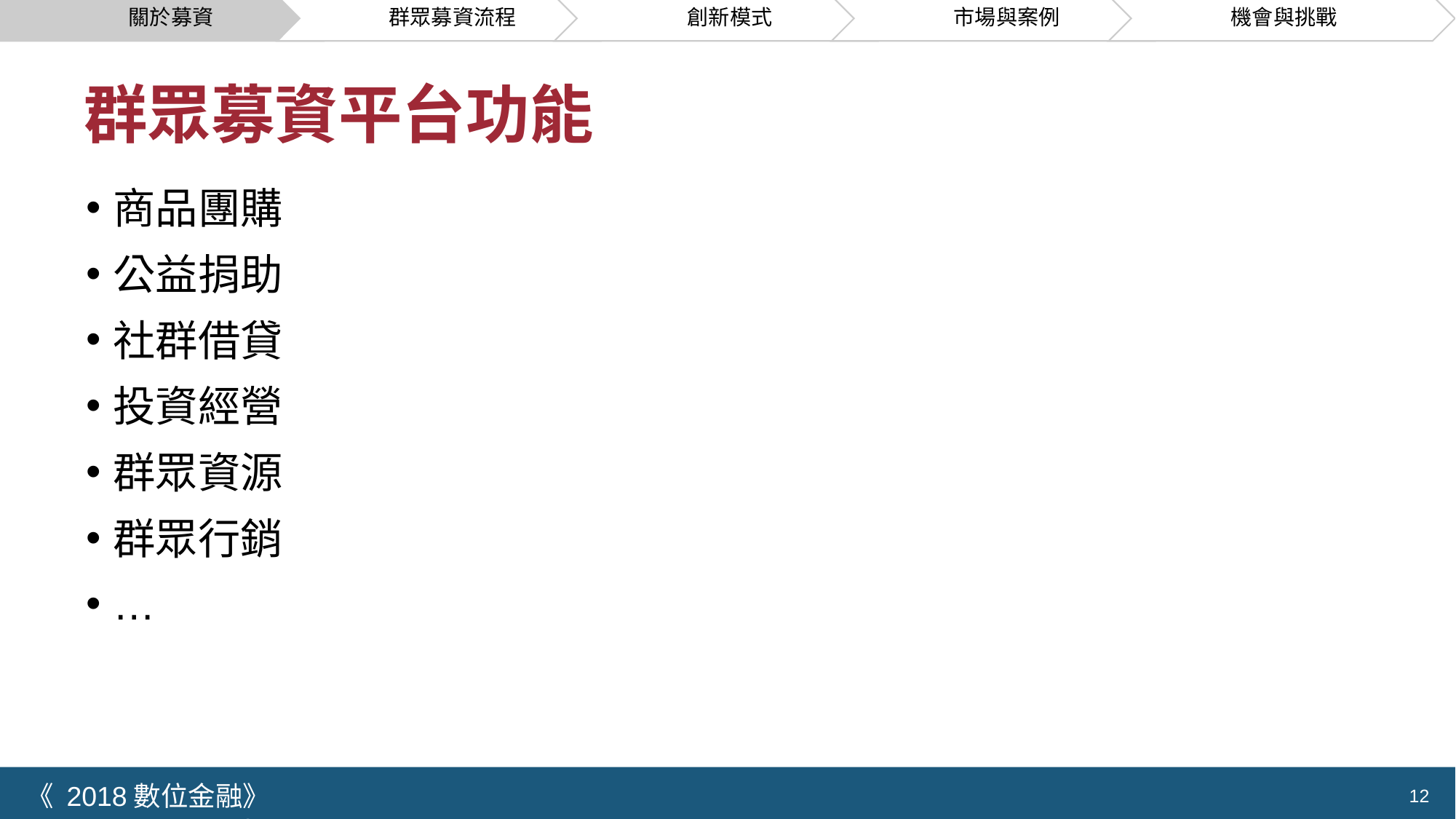

關於募資
群眾募資流程
創新模式
市場與案例
機會與挑戰
# 群眾募資平台功能
商品團購
公益捐助
社群借貸
投資經營
群眾資源
群眾行銷
…

《 2018數位金融》                                                                                                                                             	NCTU.IIM.IEBI Lab
12